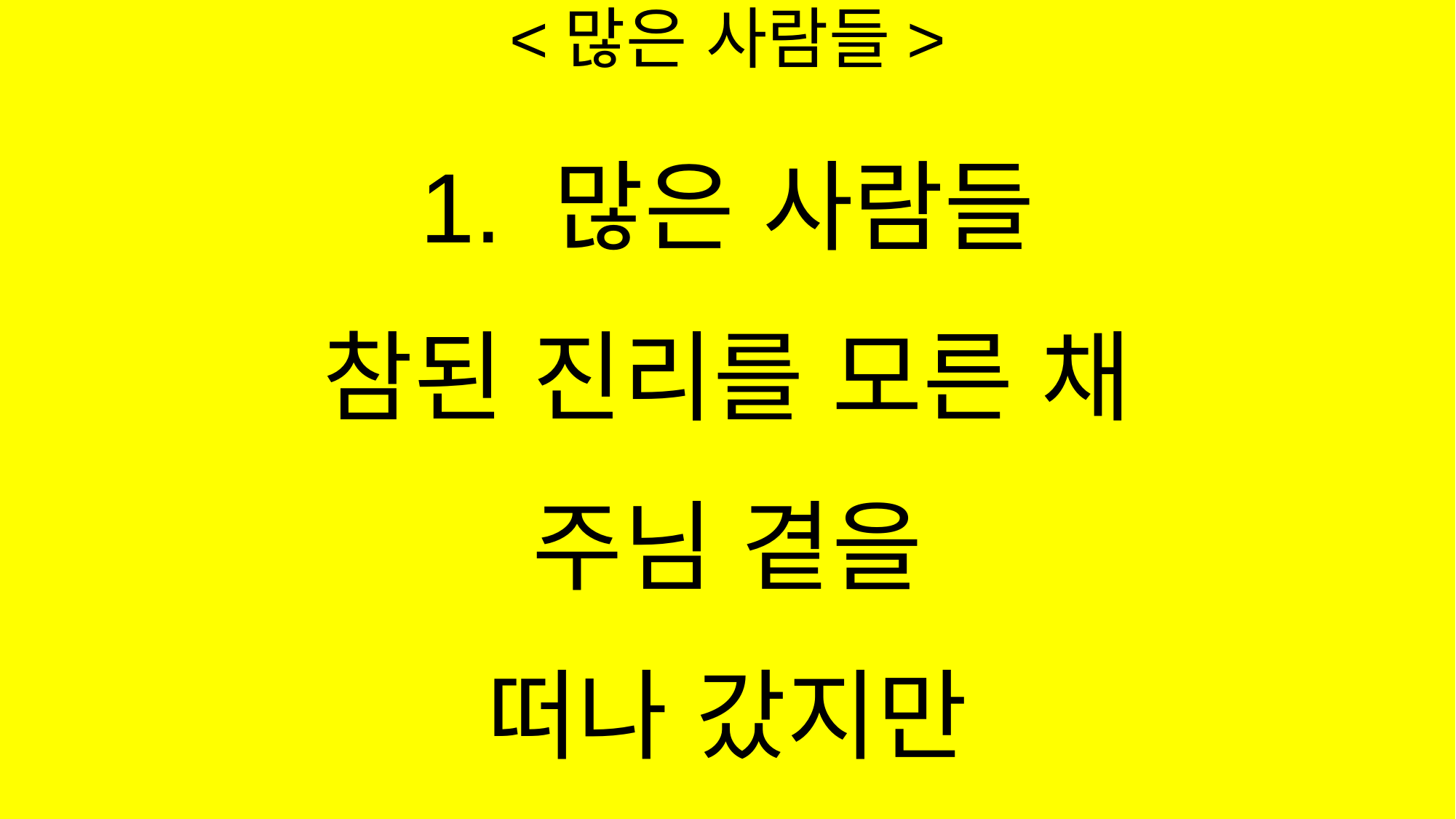

# <많은 사람들>
1. 많은 사람들

참된 진리를 모른 채

주님 곁을

떠나 갔지만